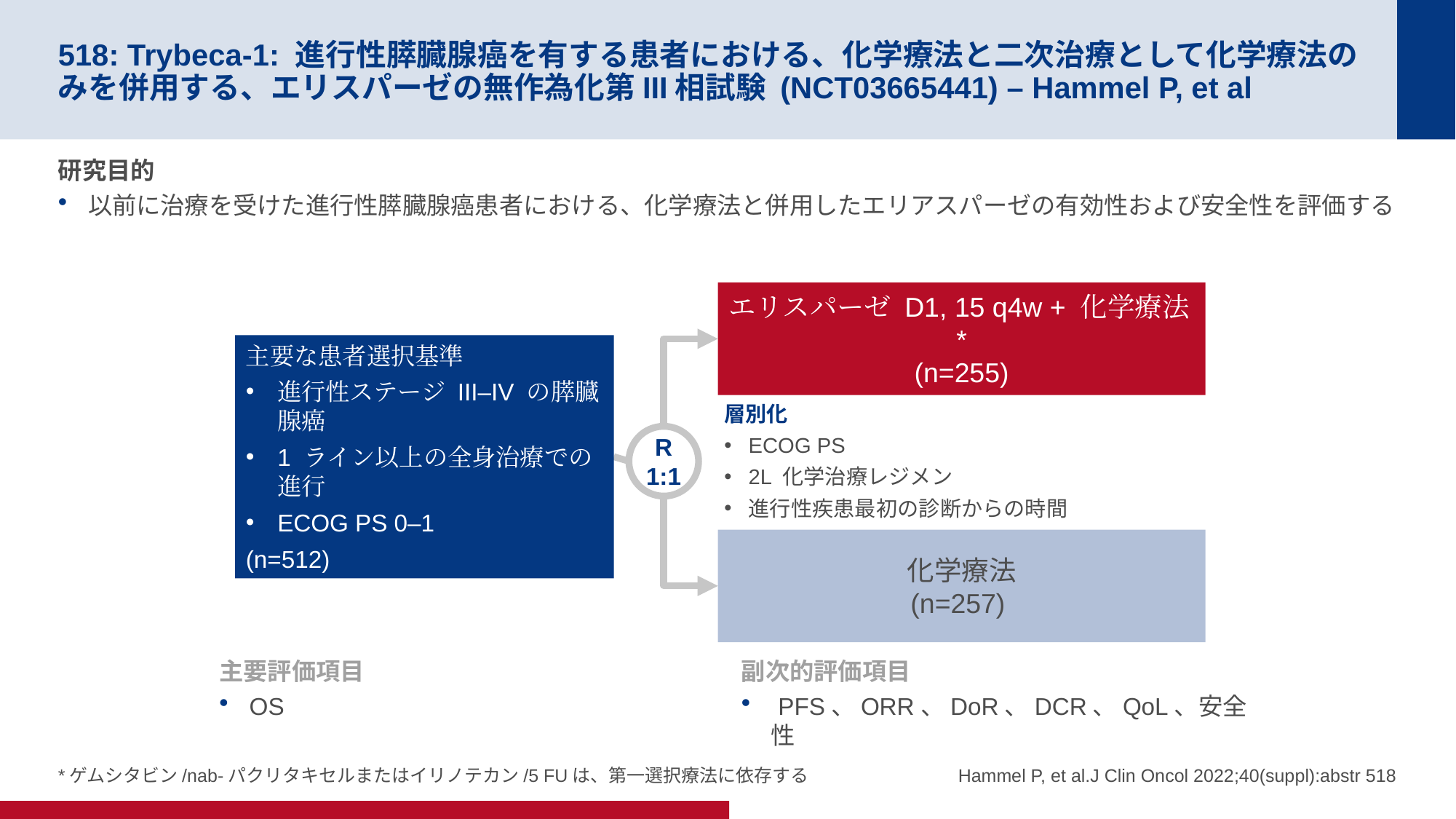

# 518: Trybeca-1: 進行性膵臓腺癌を有する患者における、化学療法と二次治療として化学療法のみを併用する、エリスパーゼの無作為化第III相試験 (NCT03665441) – Hammel P, et al
研究目的
以前に治療を受けた進行性膵臓腺癌患者における、化学療法と併用したエリアスパーゼの有効性および安全性を評価する
エリスパーゼ D1, 15 q4w + 化学療法*
(n=255)
主要な患者選択基準
進行性ステージ III–IV の膵臓腺癌
1 ライン以上の全身治療での進行
ECOG PS 0–1
(n=512)
層別化
ECOG PS
2L 化学治療レジメン
進行性疾患最初の診断からの時間
R
1:1
化学療法
(n=257)
主要評価項目
OS
副次的評価項目
 PFS、ORR、DoR、DCR、QoL、安全性
*ゲムシタビン/nab-パクリタキセルまたはイリノテカン/5 FUは、第一選択療法に依存する
Hammel P, et al.J Clin Oncol 2022;40(suppl):abstr 518